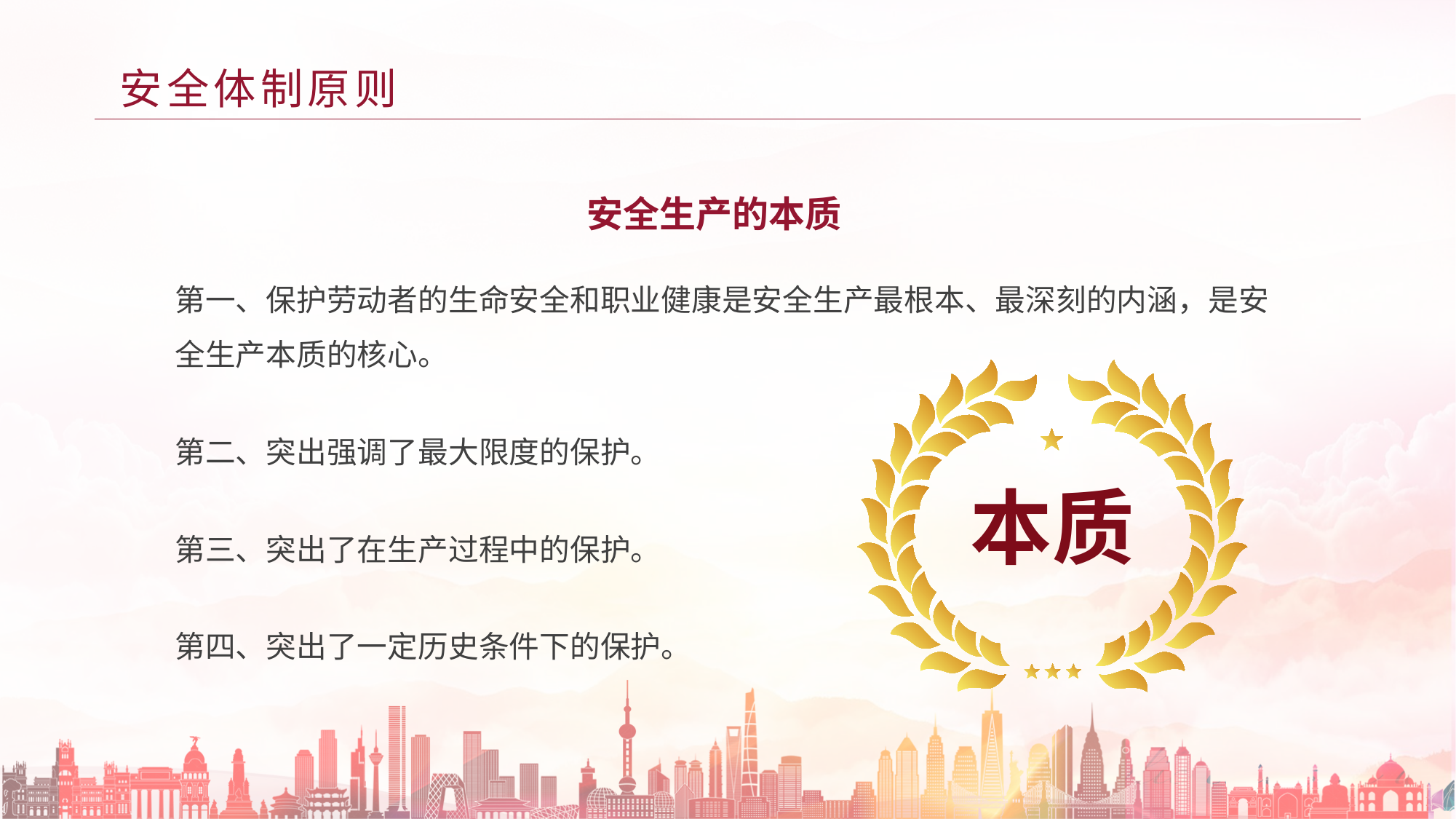

安全体制原则
安全生产的本质
第一、保护劳动者的生命安全和职业健康是安全生产最根本、最深刻的内涵，是安全生产本质的核心。

第二、突出强调了最大限度的保护。
本质
第三、突出了在生产过程中的保护。
第四、突出了一定历史条件下的保护。